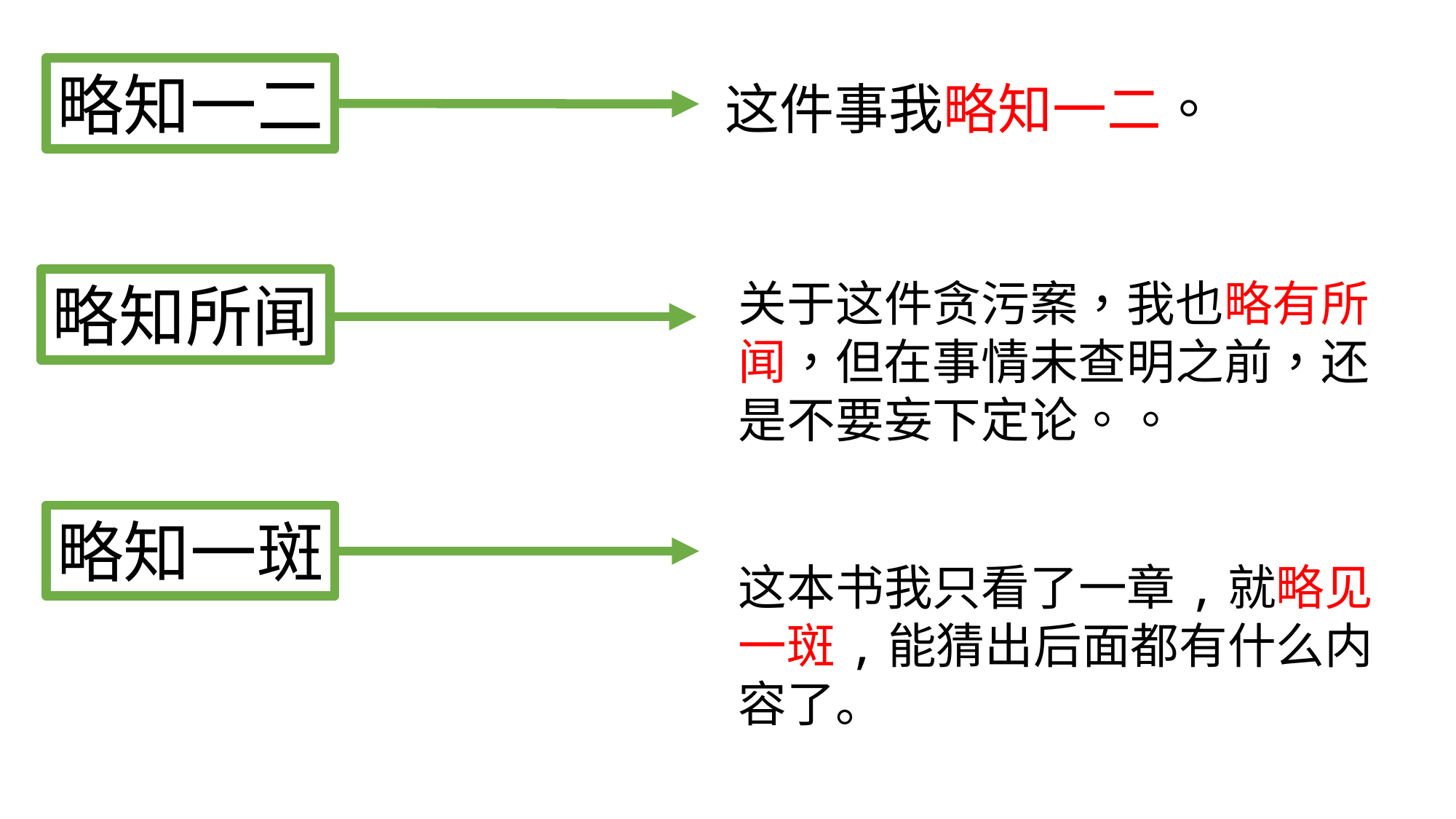

略知一二
这件事我略知一二。
关于这件贪污案，我也略有所闻，但在事情未查明之前，还是不要妄下定论。。
略知所闻
略知一斑
这本书我只看了一章,就略见一斑,能猜出后面都有什么内容了。